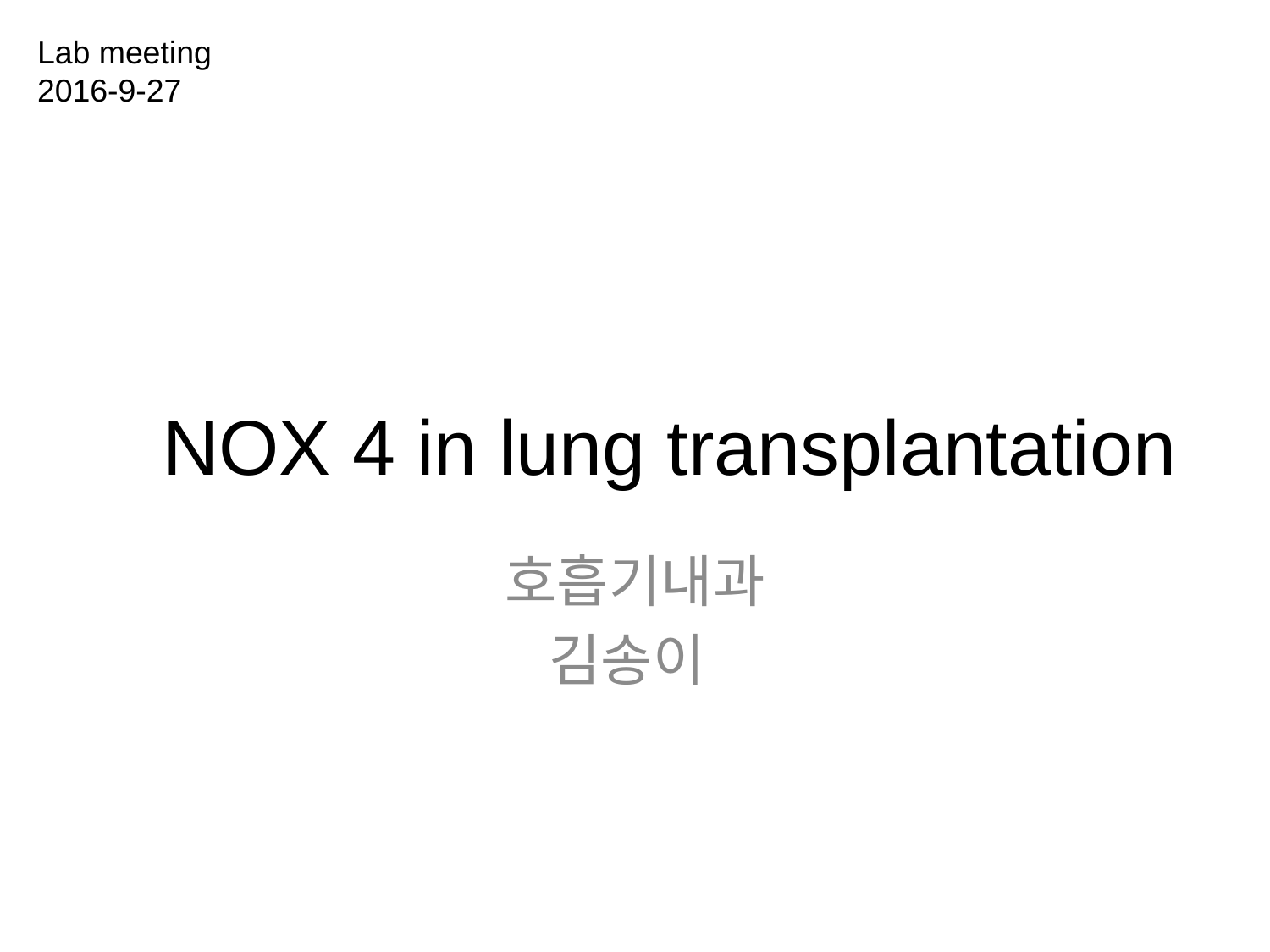

Lab meeting
2016-9-27
# NOX 4 in lung transplantation
호흡기내과
김송이